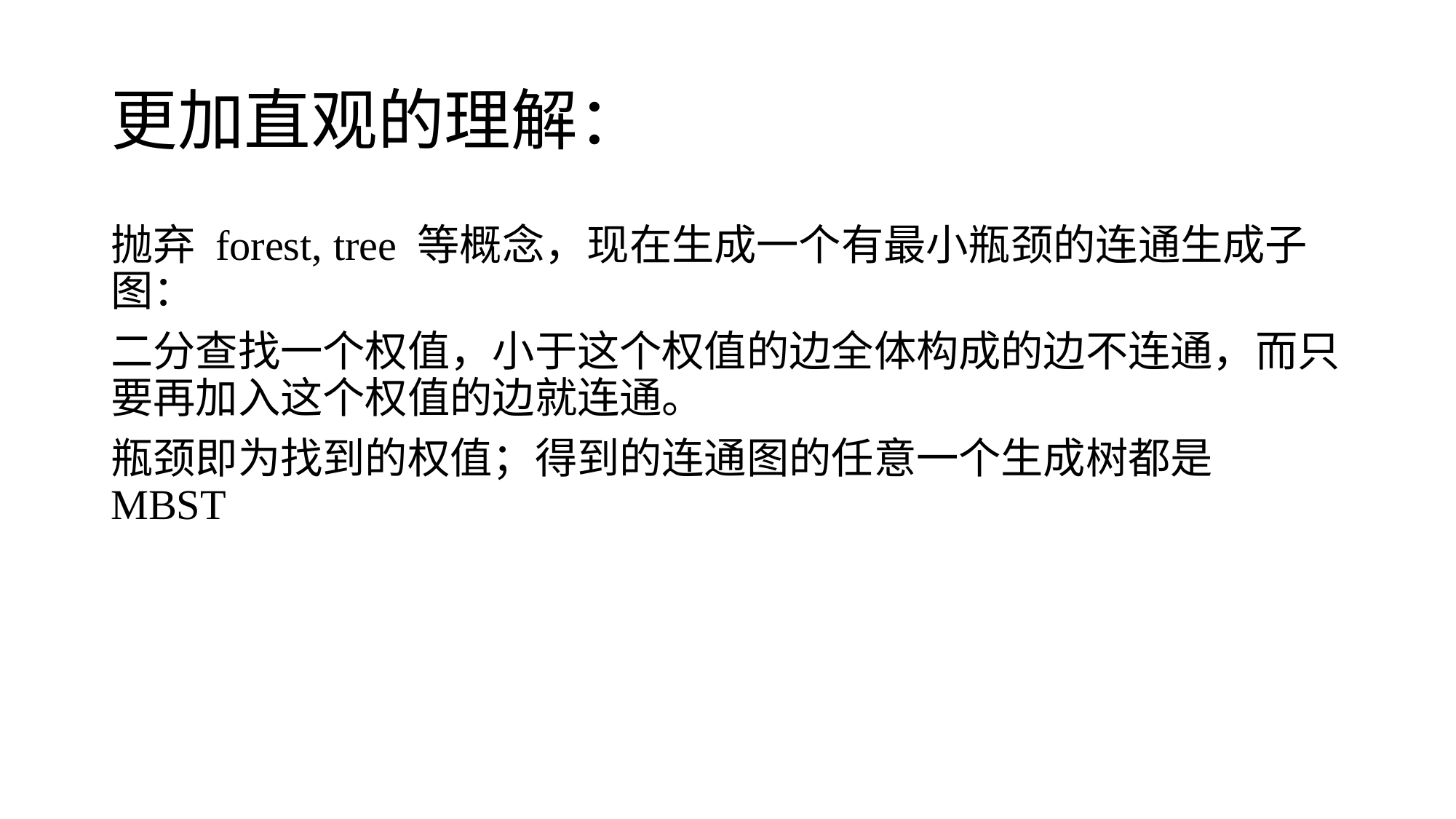

# 更加直观的理解：
抛弃 forest, tree 等概念，现在生成一个有最小瓶颈的连通生成子图：
二分查找一个权值，小于这个权值的边全体构成的边不连通，而只要再加入这个权值的边就连通。
瓶颈即为找到的权值；得到的连通图的任意一个生成树都是 MBST